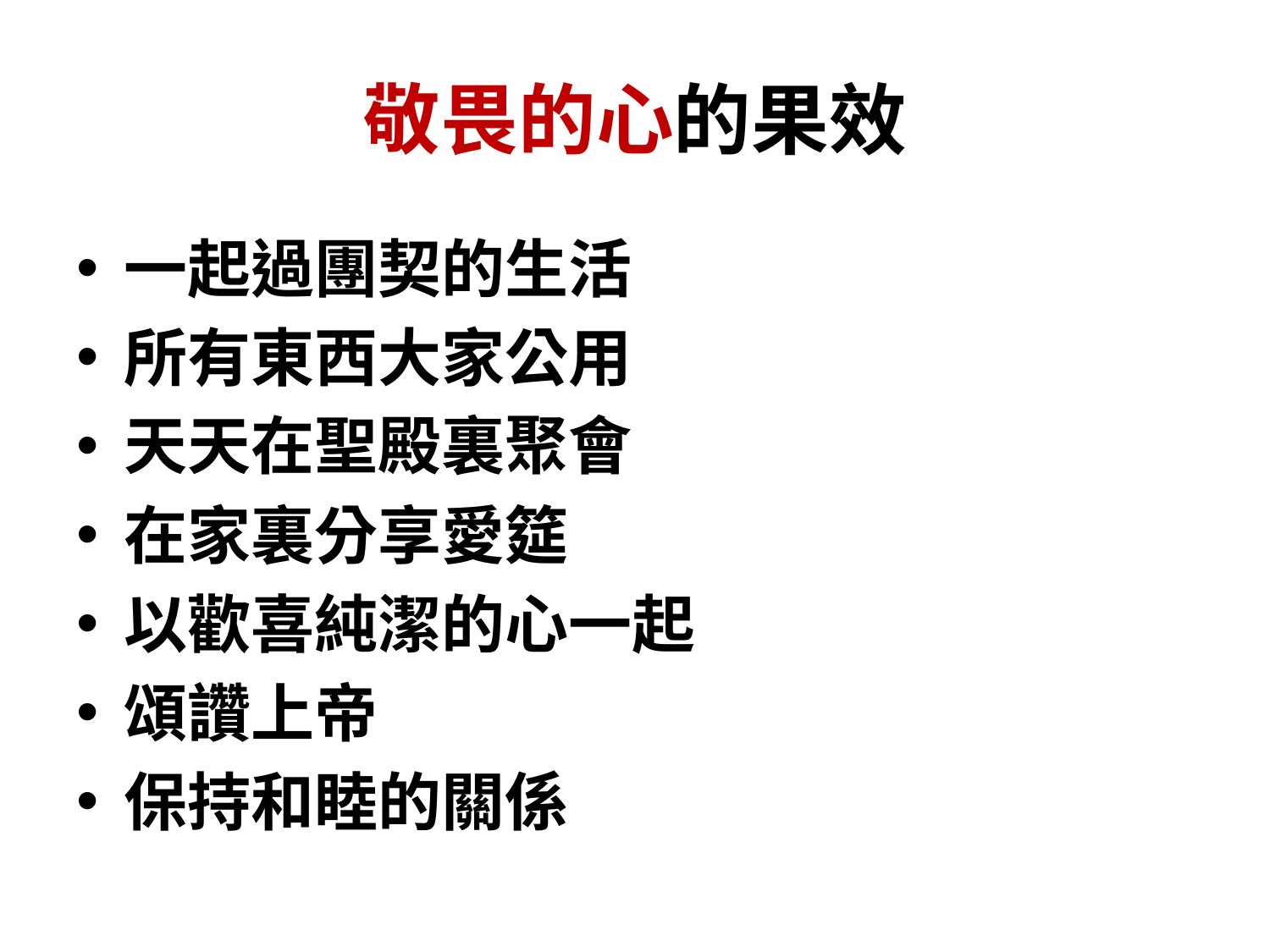

# 敬畏的心的果效
一起過團契的生活
所有東西大家公用
天天在聖殿裏聚會
在家裏分享愛筵
以歡喜純潔的心一起
頌讚上帝
保持和睦的關係